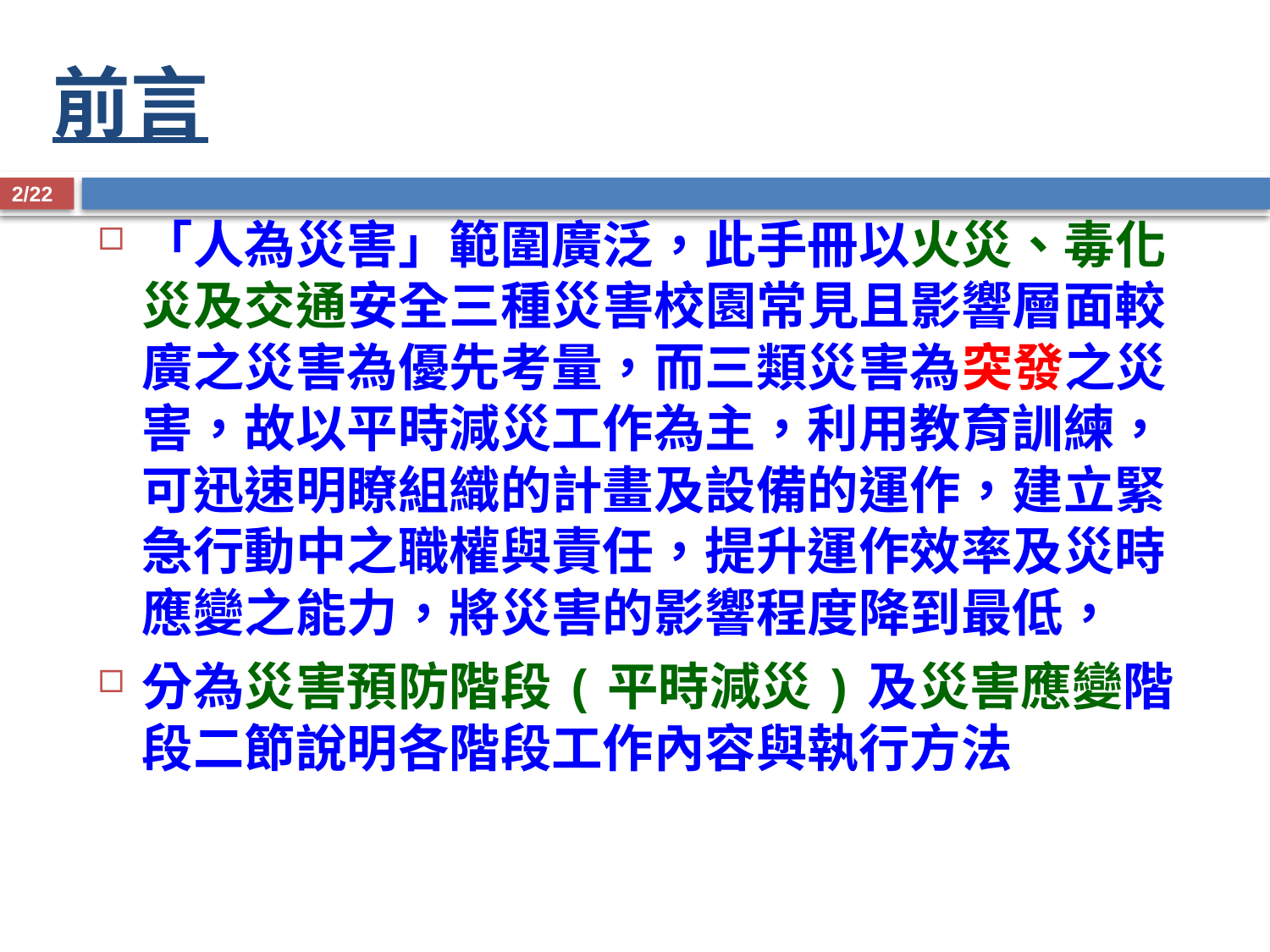

# 前言
2/22
「人為災害」範圍廣泛，此手冊以火災、毒化災及交通安全三種災害校園常見且影響層面較廣之災害為優先考量，而三類災害為突發之災害，故以平時減災工作為主，利用教育訓練，可迅速明瞭組織的計畫及設備的運作，建立緊急行動中之職權與責任，提升運作效率及災時應變之能力，將災害的影響程度降到最低，
分為災害預防階段(平時減災)及災害應變階段二節說明各階段工作內容與執行方法